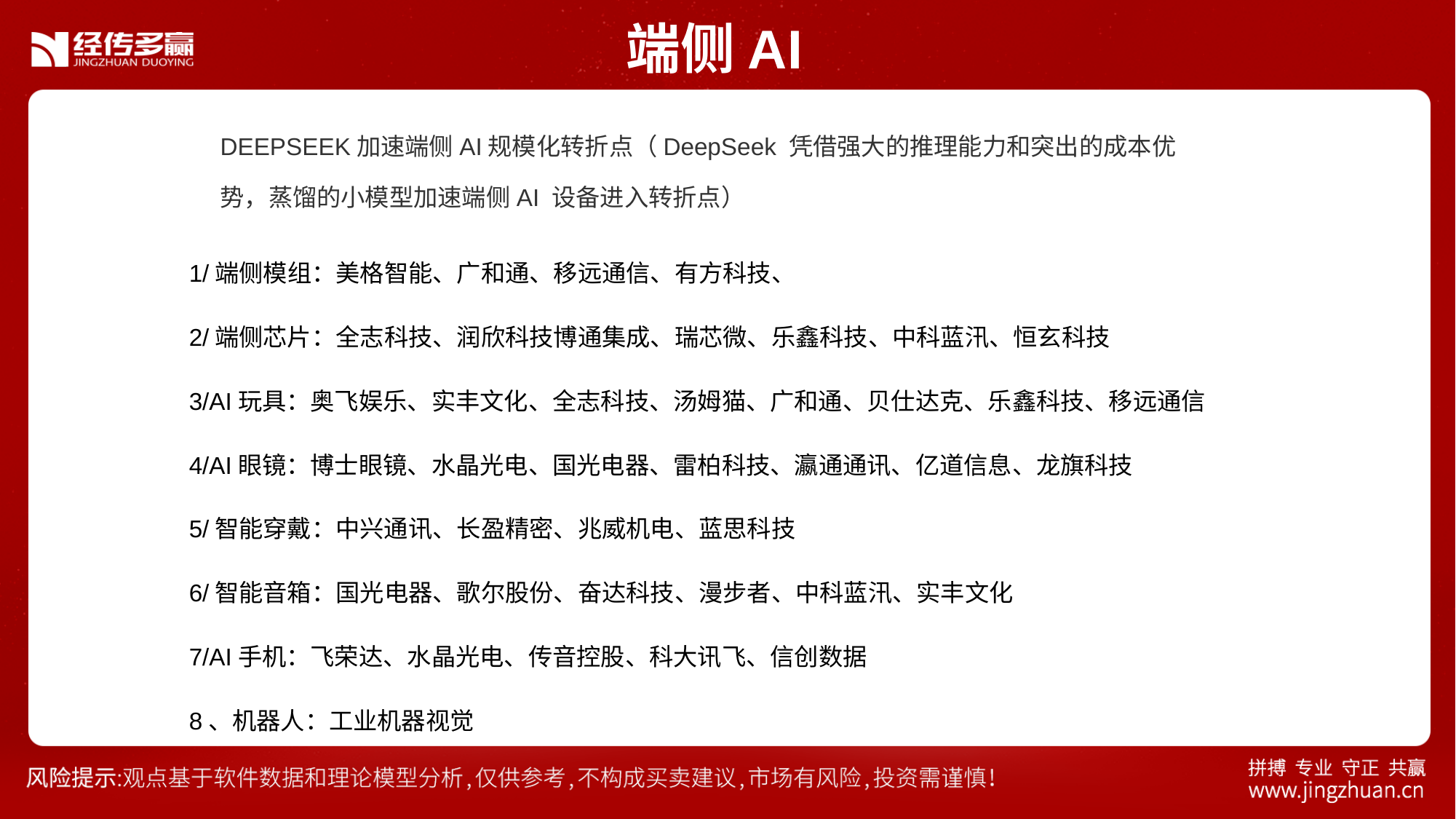

端侧AI
DEEPSEEK加速端侧AI规模化转折点（DeepSeek 凭借强大的推理能力和突出的成本优势，蒸馏的小模型加速端侧AI 设备进入转折点）
1/端侧模组：美格智能、广和通、移远通信、有方科技、
2/端侧芯片：全志科技、润欣科技博通集成、瑞芯微、乐鑫科技、中科蓝汛、恒玄科技
3/AI玩具：奥飞娱乐、实丰文化、全志科技、汤姆猫、广和通、贝仕达克、乐鑫科技、移远通信
4/AI眼镜：博士眼镜、水晶光电、国光电器、雷柏科技、瀛通通讯、亿道信息、龙旗科技
5/智能穿戴：中兴通讯、长盈精密、兆威机电、蓝思科技
6/智能音箱：国光电器、歌尔股份、奋达科技、漫步者、中科蓝汛、实丰文化
7/AI手机：飞荣达、水晶光电、传音控股、科大讯飞、信创数据
8、机器人：工业机器视觉